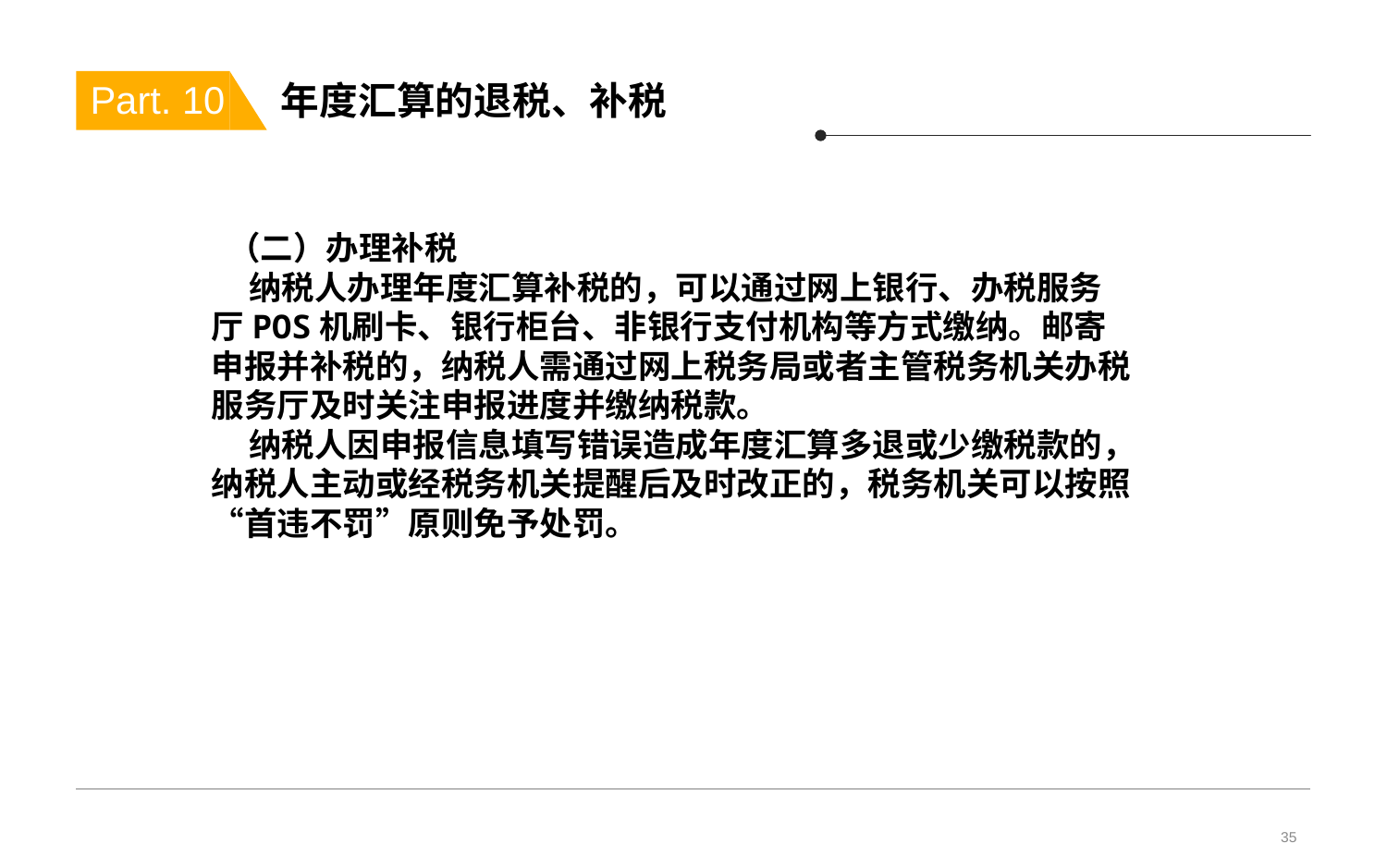

# 年度汇算的退税、补税
Part. 10
 （二）办理补税
    纳税人办理年度汇算补税的，可以通过网上银行、办税服务厅POS机刷卡、银行柜台、非银行支付机构等方式缴纳。邮寄申报并补税的，纳税人需通过网上税务局或者主管税务机关办税服务厅及时关注申报进度并缴纳税款。
    纳税人因申报信息填写错误造成年度汇算多退或少缴税款的，纳税人主动或经税务机关提醒后及时改正的，税务机关可以按照“首违不罚”原则免予处罚。

35